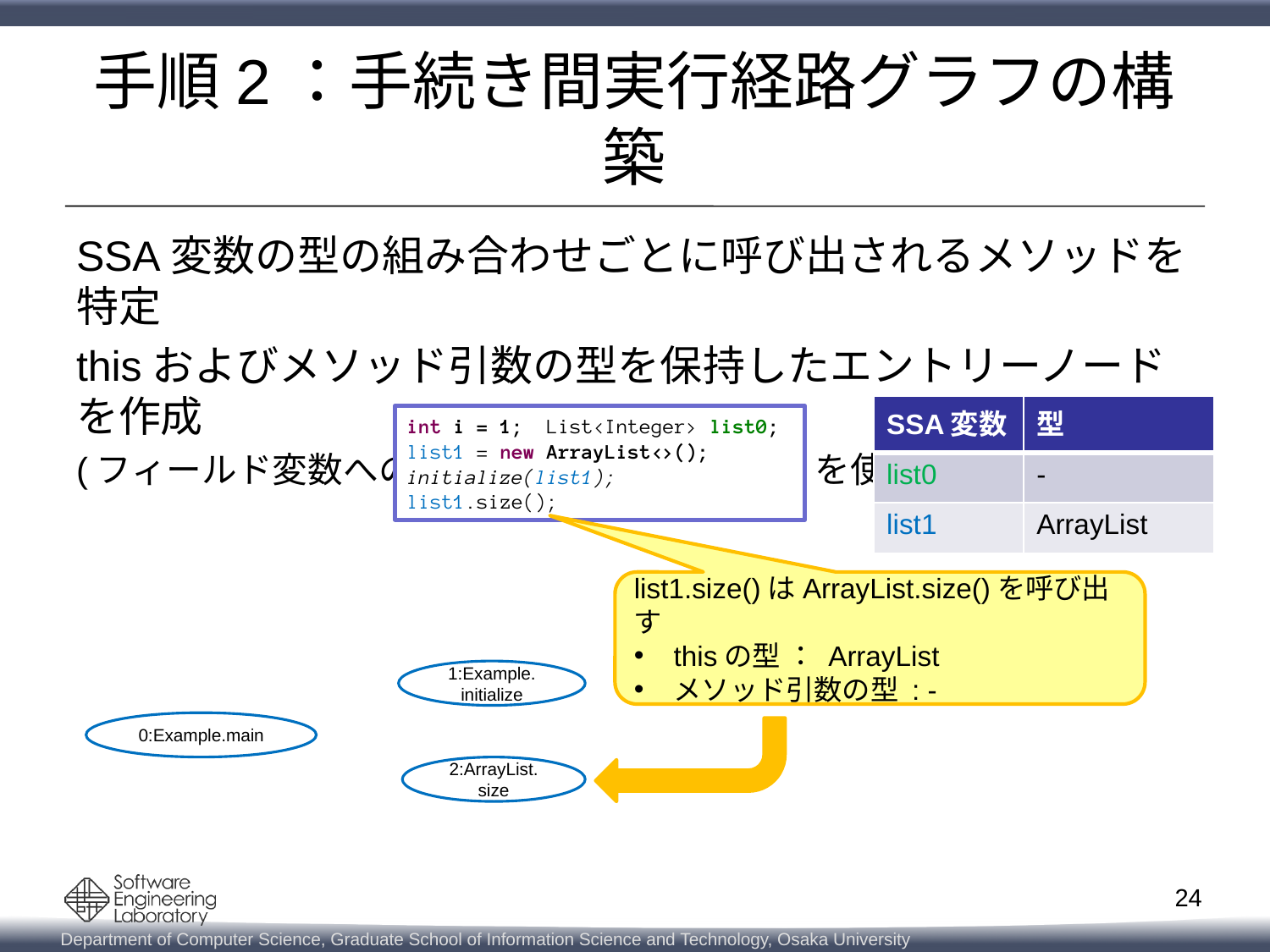

# 手順2：手続き間実行経路グラフの構築
SSA変数の型の組み合わせごとに呼び出されるメソッドを特定
thisおよびメソッド引数の型を保持したエントリーノードを作成
(フィールド変数へのメソッド呼び出しはVTAを使用)
| SSA変数 | 型 |
| --- | --- |
| list0 | - |
| list1 | ArrayList |
int i = 1;  List<Integer> list0;
list1 = new ArrayList<>();
initialize(list1);
list1.size();
list1.size()はArrayList.size()を呼び出す
thisの型 ： ArrayList
メソッド引数の型 : -
1:Example.
initialize
0:Example.main

2:ArrayList.
size
24